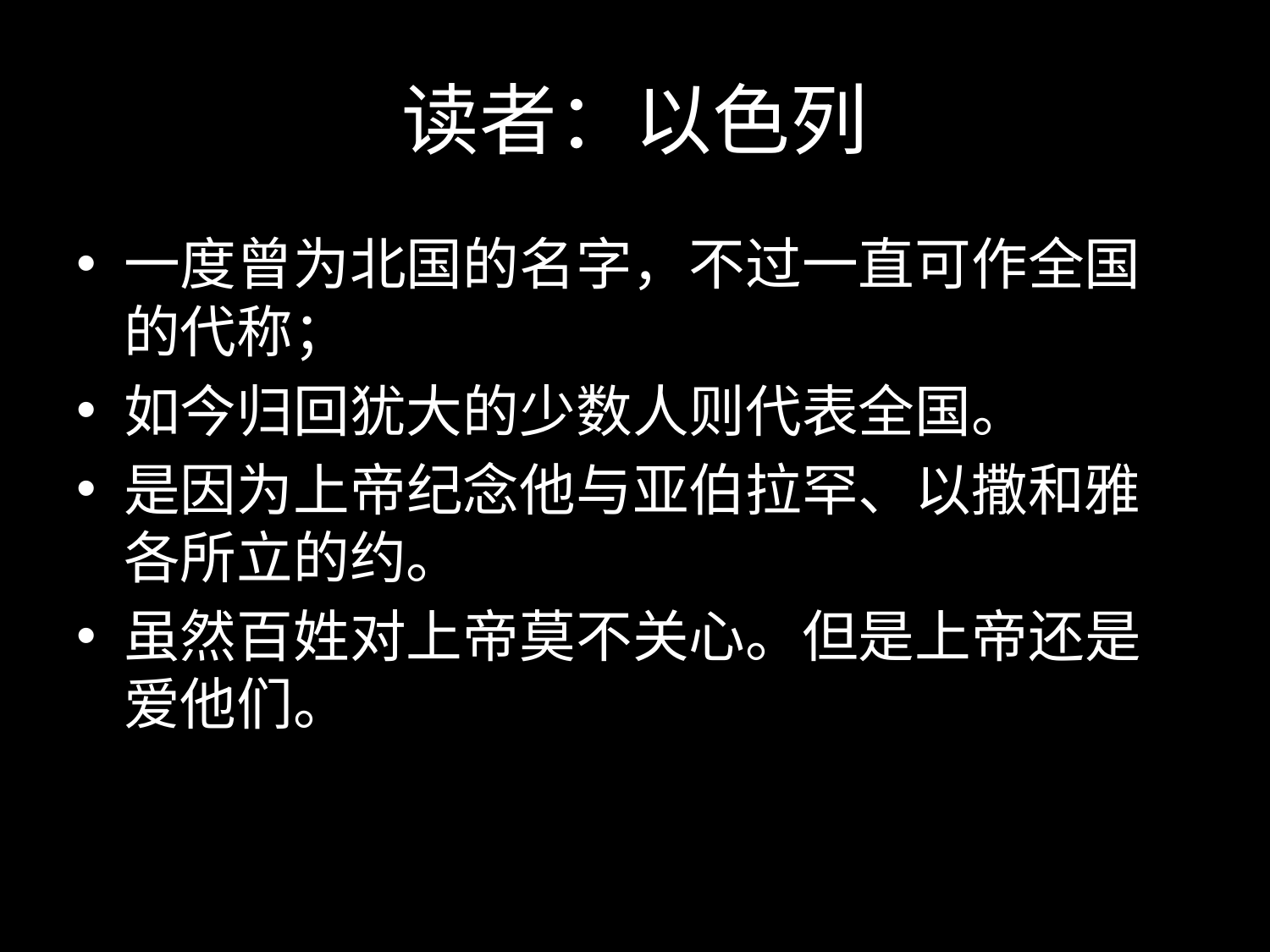

# 读者：以色列
一度曾为北国的名字，不过一直可作全国的代称；
如今归回犹大的少数人则代表全国。
是因为上帝纪念他与亚伯拉罕、以撒和雅各所立的约。
虽然百姓对上帝莫不关心。但是上帝还是爱他们。